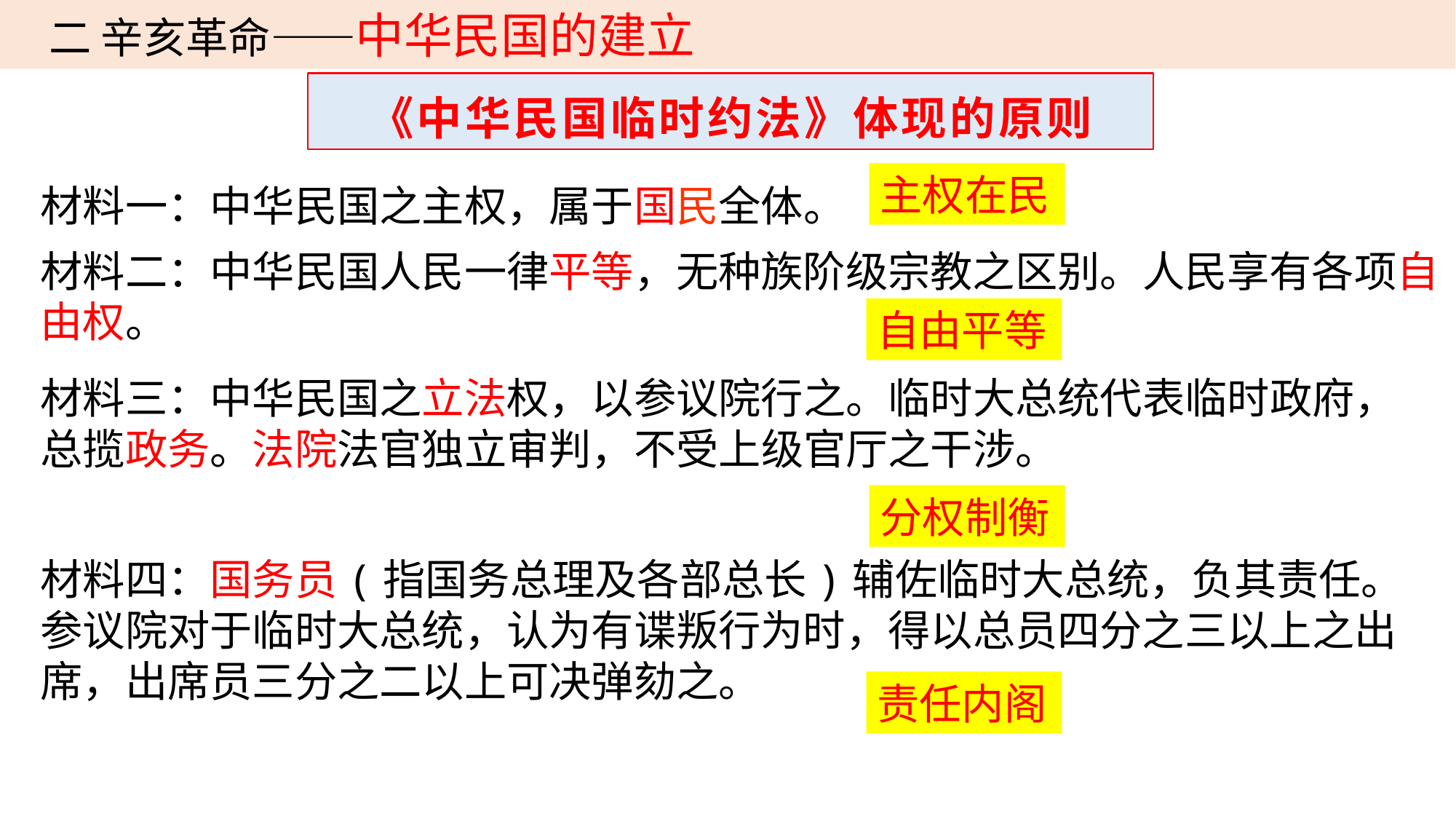

二 辛亥革命——中华民国的建立
《中华民国临时约法》体现的原则
材料一：中华民国之主权，属于国民全体。
主权在民
材料二：中华民国人民一律平等，无种族阶级宗教之区别。人民享有各项自由权。
自由平等
材料三：中华民国之立法权，以参议院行之。临时大总统代表临时政府，总揽政务。法院法官独立审判，不受上级官厅之干涉。
分权制衡
材料四：国务员(指国务总理及各部总长)辅佐临时大总统，负其责任。参议院对于临时大总统，认为有谍叛行为时，得以总员四分之三以上之出席，出席员三分之二以上可决弹劾之。
责任内阁